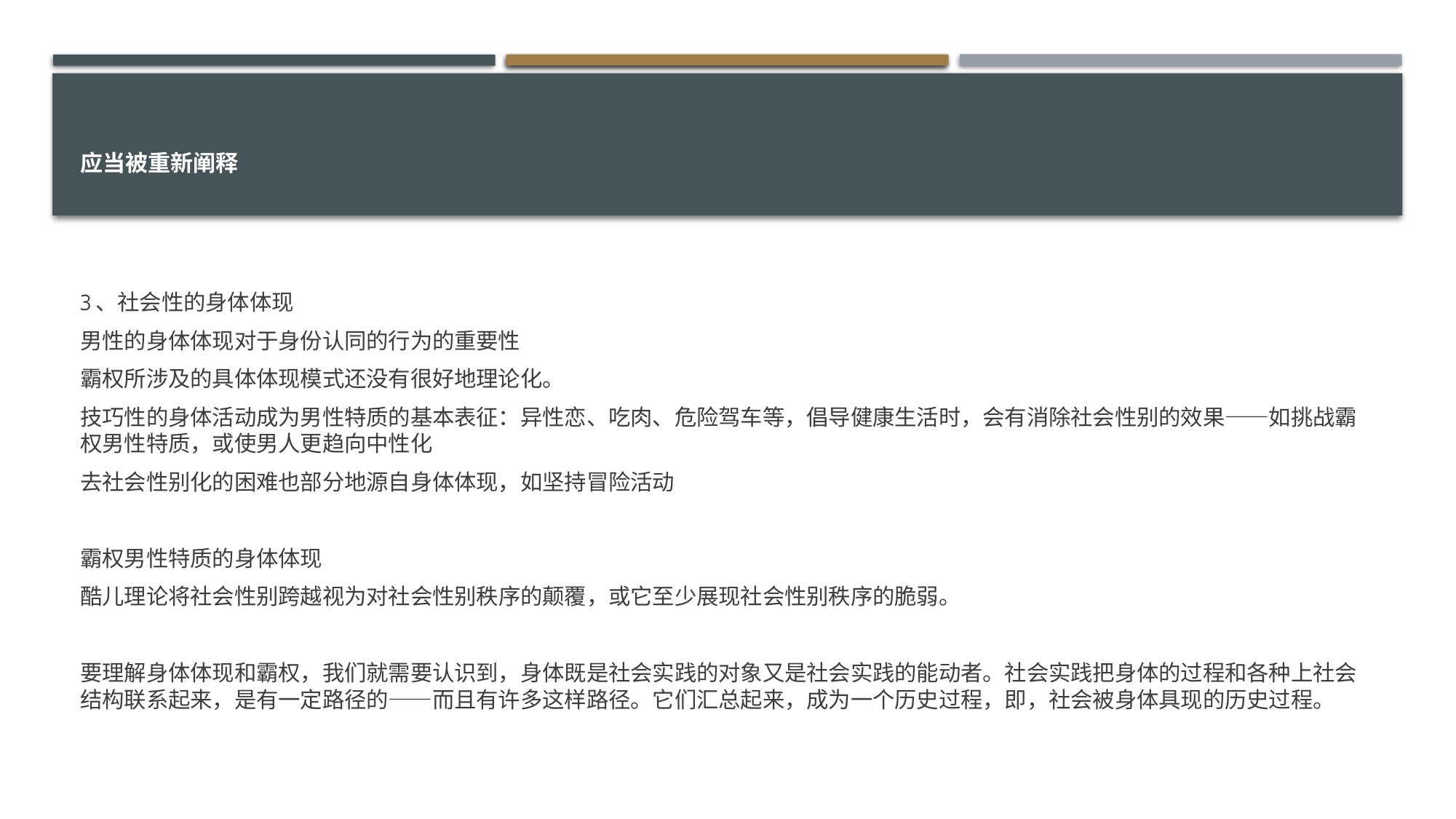

# 应当被重新阐释
3、社会性的身体体现
男性的身体体现对于身份认同的行为的重要性
霸权所涉及的具体体现模式还没有很好地理论化。
技巧性的身体活动成为男性特质的基本表征：异性恋、吃肉、危险驾车等，倡导健康生活时，会有消除社会性别的效果——如挑战霸权男性特质，或使男人更趋向中性化
去社会性别化的困难也部分地源自身体体现，如坚持冒险活动

霸权男性特质的身体体现
酷儿理论将社会性别跨越视为对社会性别秩序的颠覆，或它至少展现社会性别秩序的脆弱。

要理解身体体现和霸权，我们就需要认识到，身体既是社会实践的对象又是社会实践的能动者。社会实践把身体的过程和各种上社会结构联系起来，是有一定路径的——而且有许多这样路径。它们汇总起来，成为一个历史过程，即，社会被身体具现的历史过程。